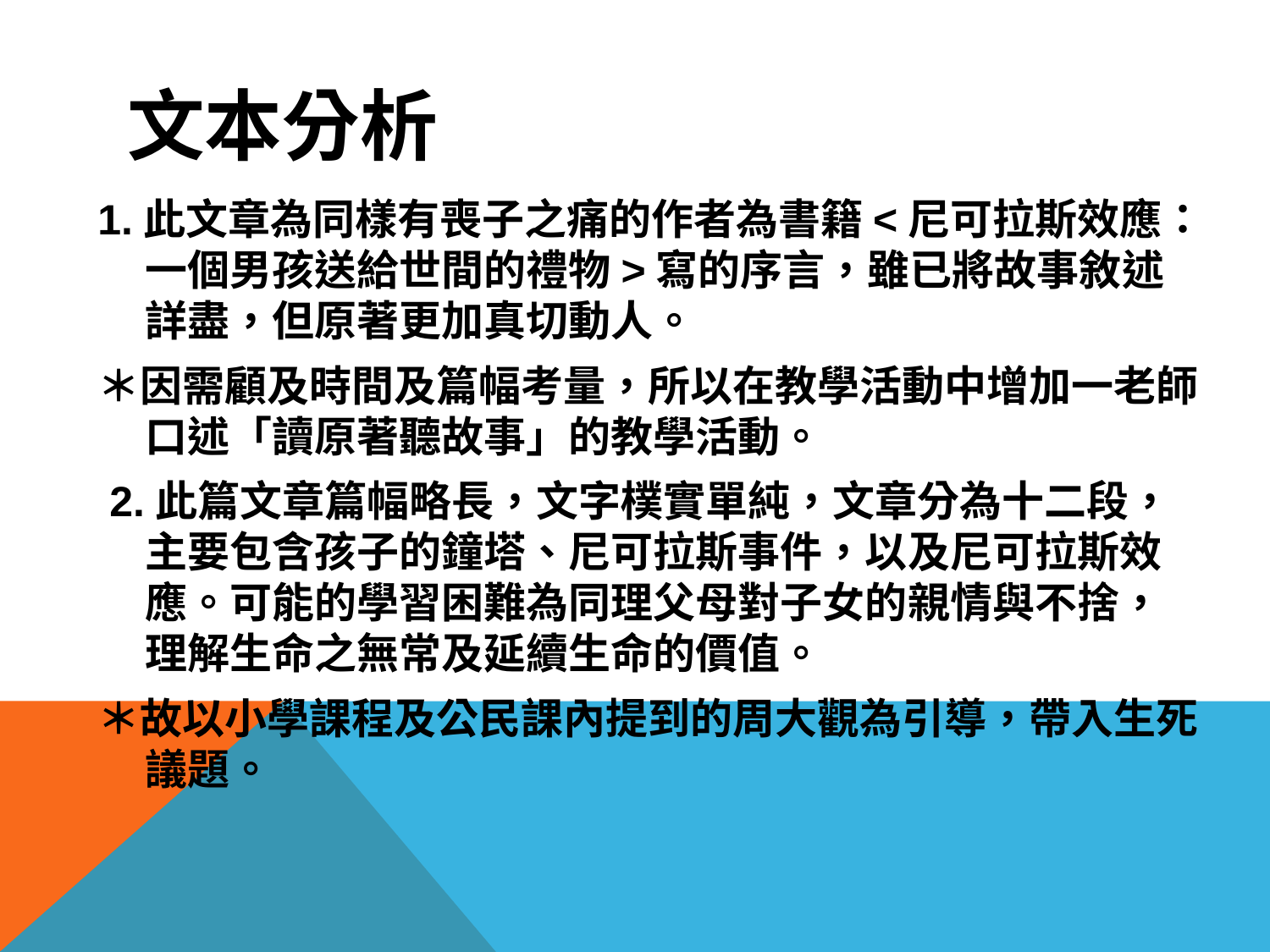

# 文本分析
1.此文章為同樣有喪子之痛的作者為書籍<尼可拉斯效應：一個男孩送給世間的禮物>寫的序言，雖已將故事敘述詳盡，但原著更加真切動人。
＊因需顧及時間及篇幅考量，所以在教學活動中增加一老師口述「讀原著聽故事」的教學活動。
 2.此篇文章篇幅略長，文字樸實單純，文章分為十二段，主要包含孩子的鐘塔、尼可拉斯事件，以及尼可拉斯效應。可能的學習困難為同理父母對子女的親情與不捨，理解生命之無常及延續生命的價值。
＊故以小學課程及公民課內提到的周大觀為引導，帶入生死議題。